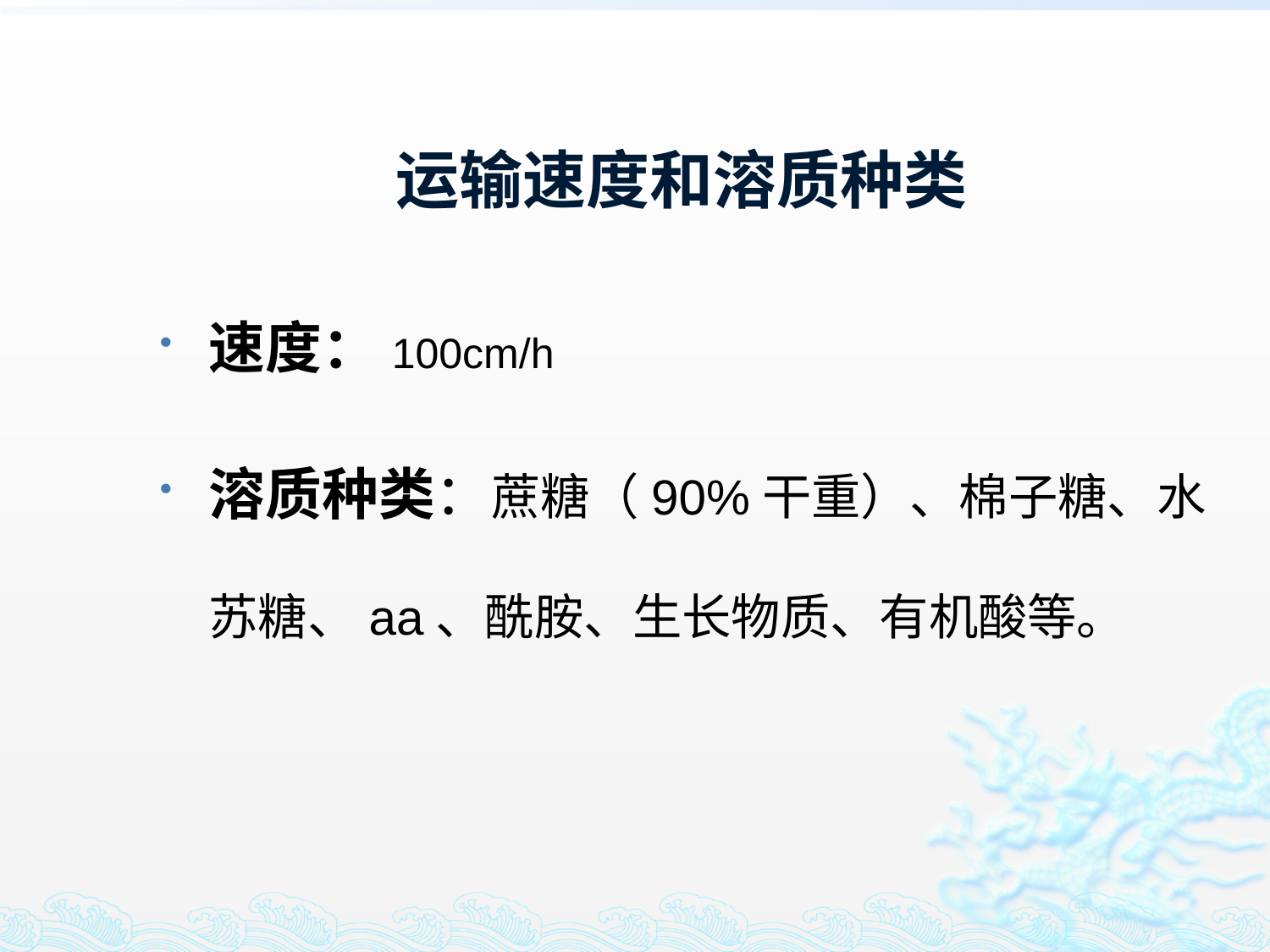

# 运输速度和溶质种类
速度：100cm/h
溶质种类：蔗糖（90%干重）、棉子糖、水苏糖、aa、酰胺、生长物质、有机酸等。